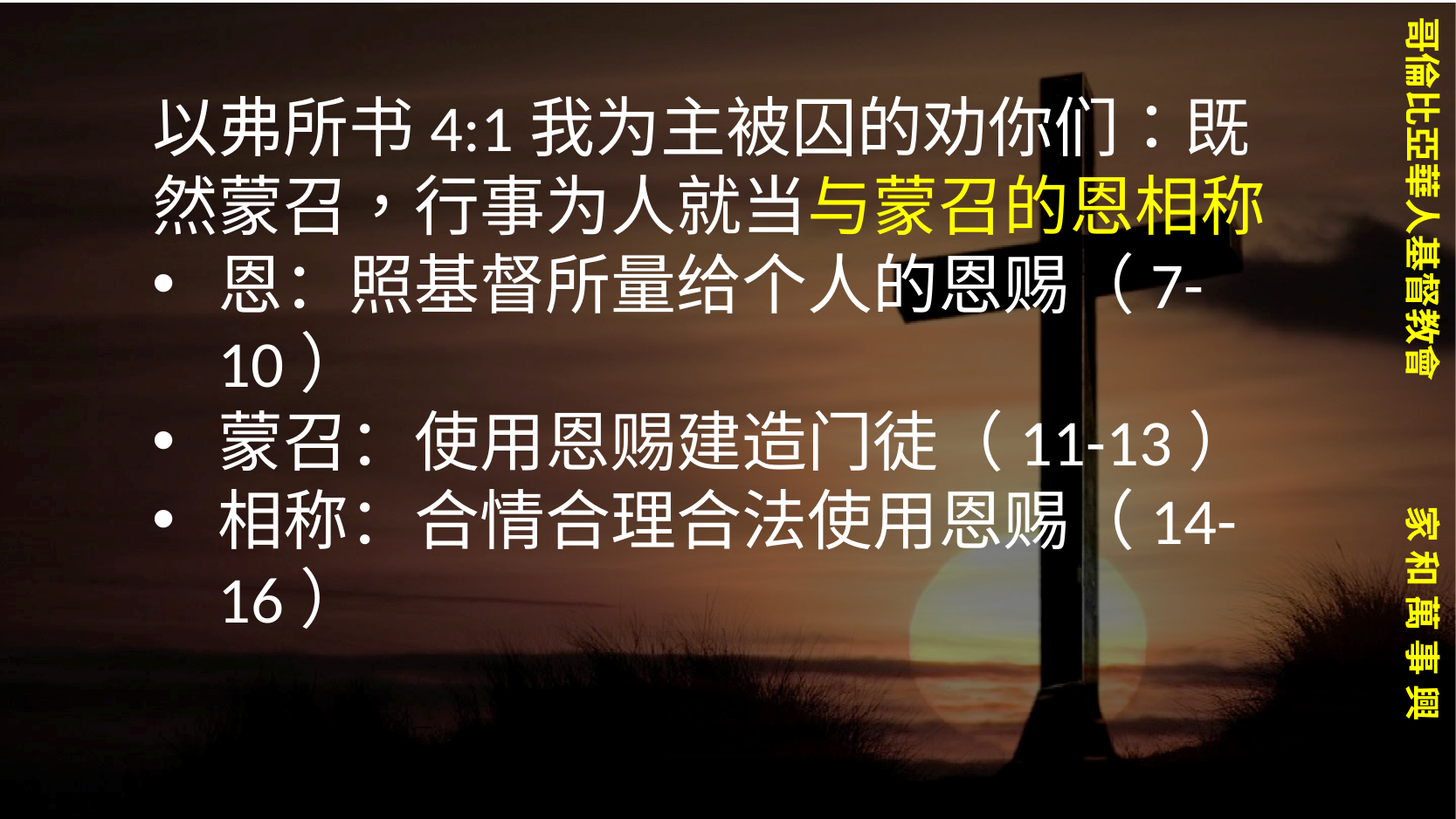

以弗所书4:1我为主被囚的劝你们：既然蒙召，行事为人就当与蒙召的恩相称
恩：照基督所量给个人的恩赐（7-10）
蒙召：使用恩赐建造门徒（11-13）
相称：合情合理合法使用恩赐（14-16）